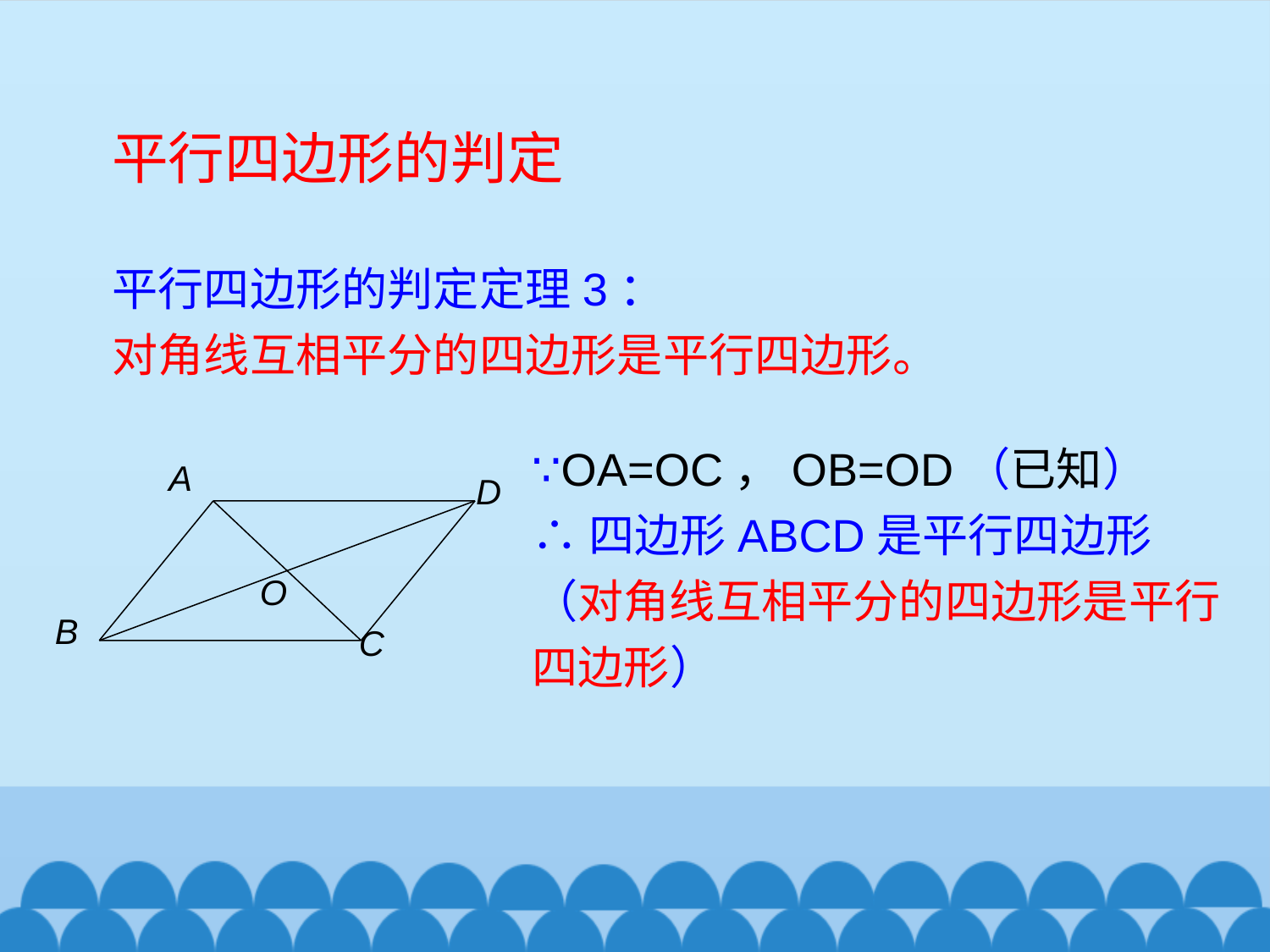

平行四边形的判定
平行四边形的判定定理3：
对角线互相平分的四边形是平行四边形。
∵OA=OC，OB=OD（已知）
∴四边形ABCD是平行四边形（对角线互相平分的四边形是平行四边形）
A

O
C

D
B